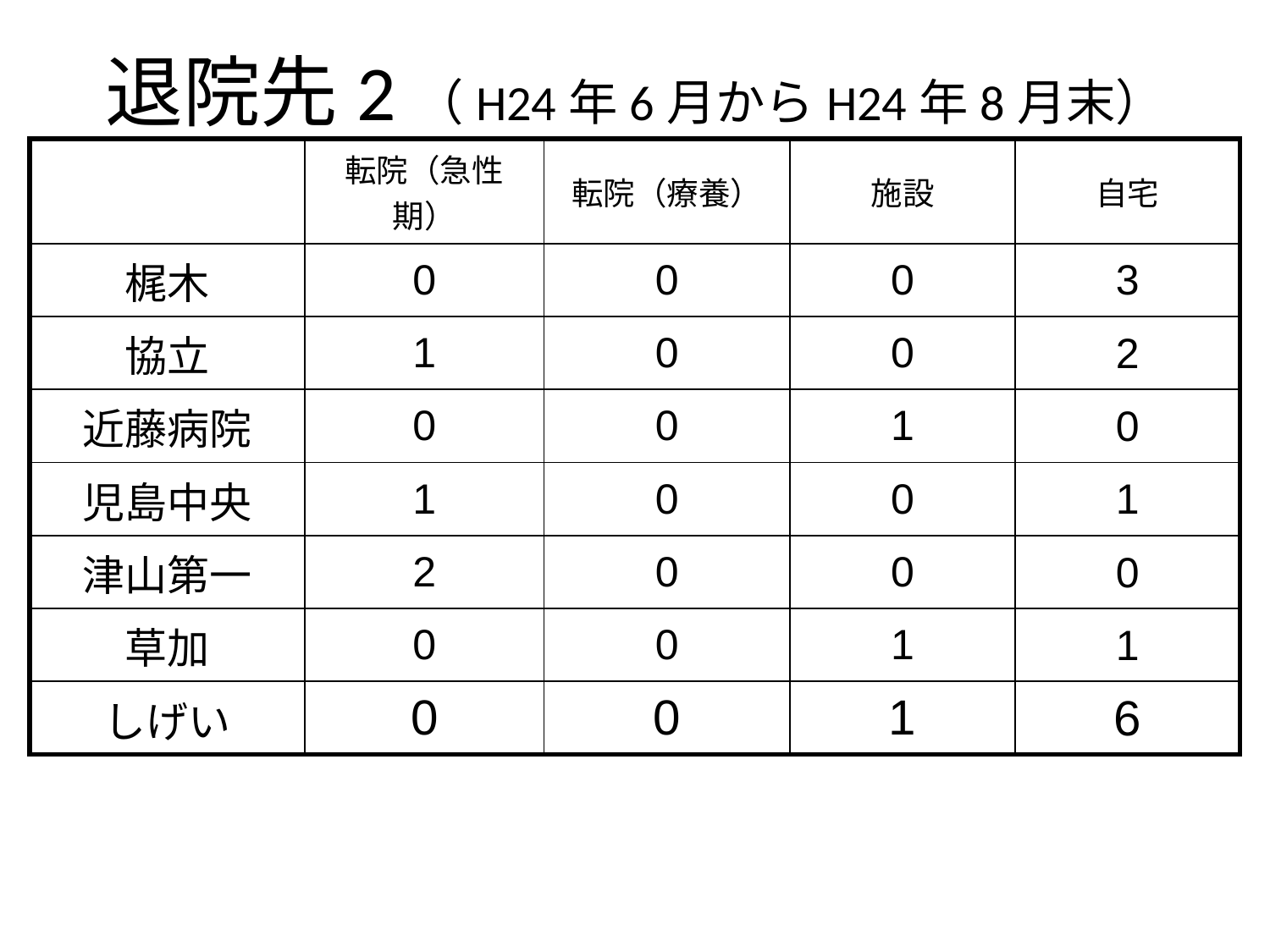

# 退院先2（H24年6月からH24年8月末）
|  | 転院（急性期） | 転院（療養） | 施設 | 自宅 |
| --- | --- | --- | --- | --- |
| 梶木 | 0 | 0 | 0 | 3 |
| 協立 | 1 | 0 | 0 | 2 |
| 近藤病院 | 0 | 0 | 1 | 0 |
| 児島中央 | 1 | 0 | 0 | 1 |
| 津山第一 | 2 | 0 | 0 | 0 |
| 草加 | 0 | 0 | 1 | 1 |
| しげい | 0 | 0 | 1 | 6 |